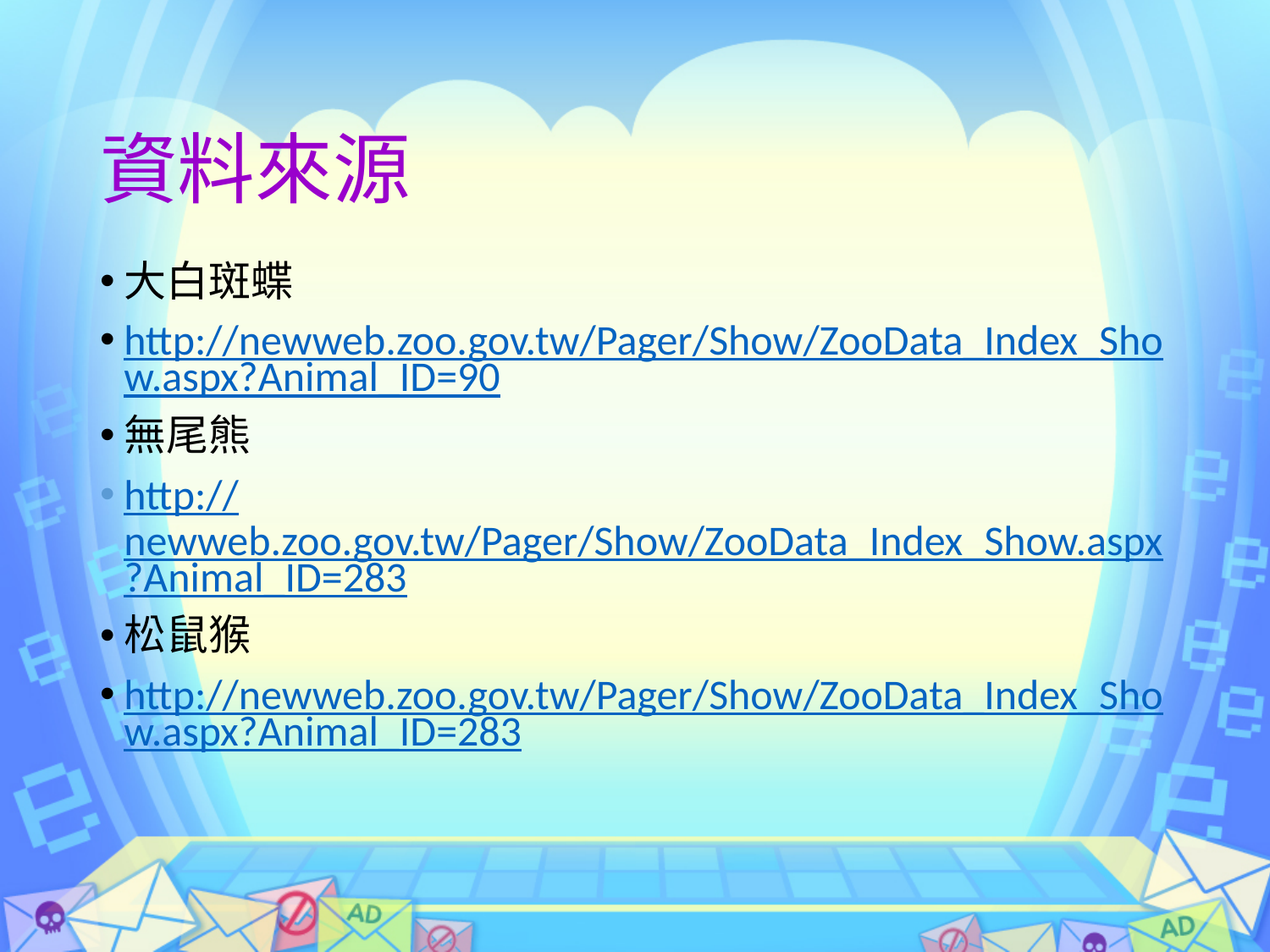

# 資料來源
大白斑蝶
http://newweb.zoo.gov.tw/Pager/Show/ZooData_Index_Show.aspx?Animal_ID=90
無尾熊
http://newweb.zoo.gov.tw/Pager/Show/ZooData_Index_Show.aspx?Animal_ID=283
松鼠猴
http://newweb.zoo.gov.tw/Pager/Show/ZooData_Index_Show.aspx?Animal_ID=283